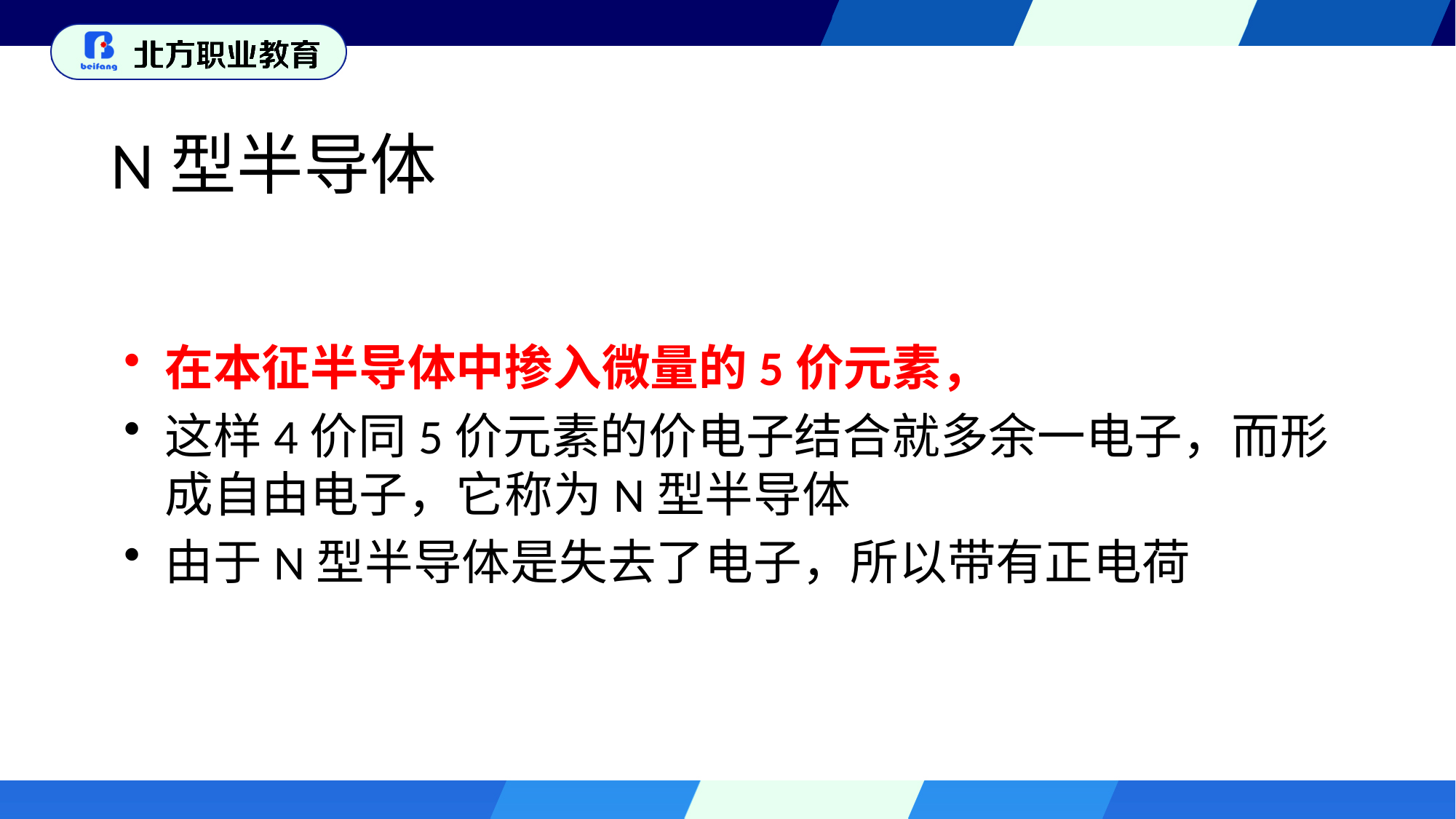

# N型半导体
在本征半导体中掺入微量的5价元素，
这样4价同5价元素的价电子结合就多余一电子，而形成自由电子，它称为N型半导体
由于N型半导体是失去了电子，所以带有正电荷